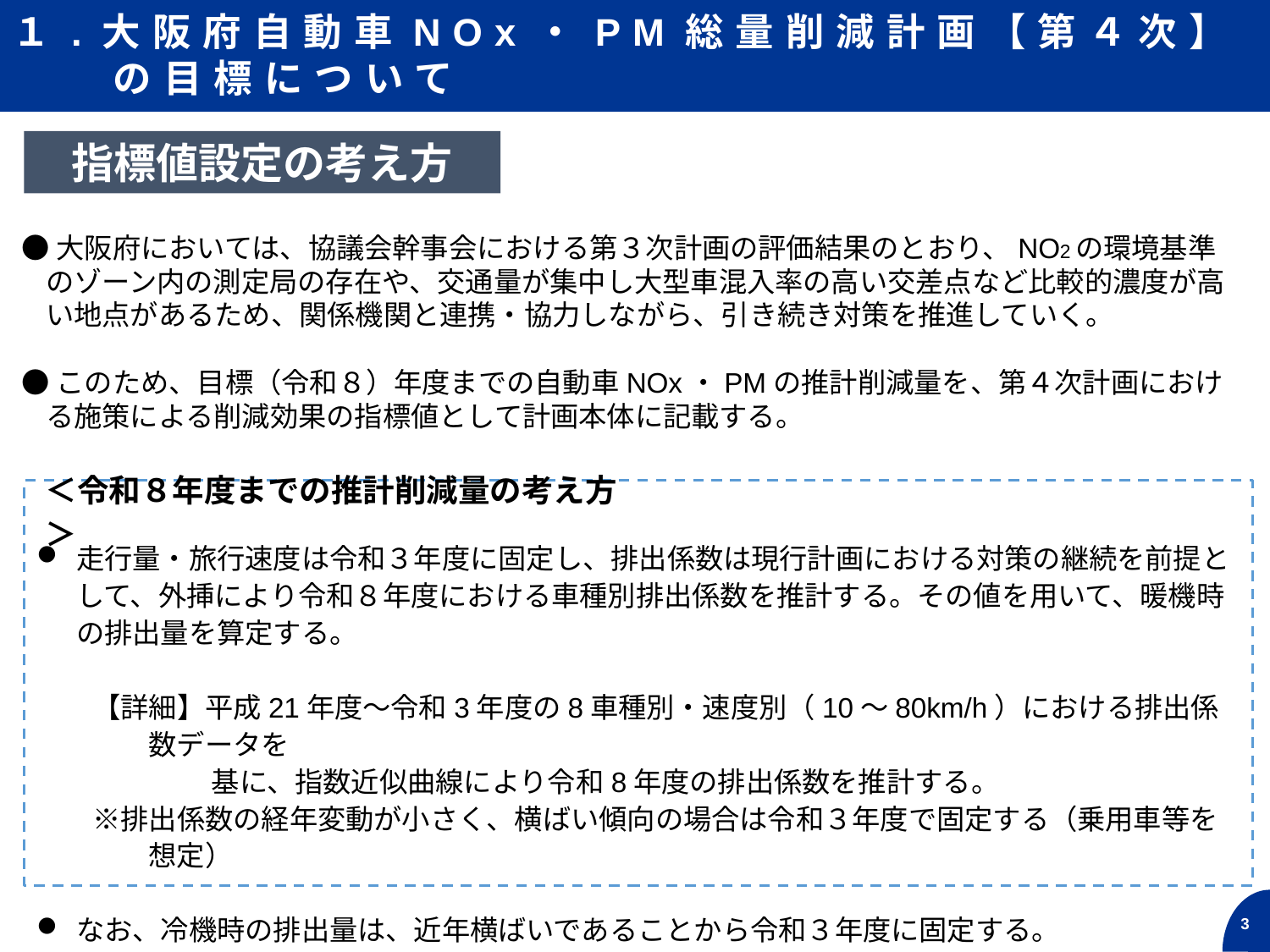

１.大阪府自動車NOx・PM総量削減計画【第４次】
　　の目標について
指標値設定の考え方

●大阪府においては、協議会幹事会における第３次計画の評価結果のとおり、NO2の環境基準のゾーン内の測定局の存在や、交通量が集中し大型車混入率の高い交差点など比較的濃度が高い地点があるため、関係機関と連携・協力しながら、引き続き対策を推進していく。

●このため、目標（令和８）年度までの自動車NOx・PMの推計削減量を、第４次計画における施策による削減効果の指標値として計画本体に記載する。

＜令和８年度までの推計削減量の考え方＞
走行量・旅行速度は令和３年度に固定し、排出係数は現行計画における対策の継続を前提として、外挿により令和８年度における車種別排出係数を推計する。その値を用いて、暖機時の排出量を算定する。

　　【詳細】平成21年度～令和3年度の8車種別・速度別（10～80km/h）における排出係数データを
　　　　　　 基に、指数近似曲線により令和8年度の排出係数を推計する。
　　※排出係数の経年変動が小さく、横ばい傾向の場合は令和３年度で固定する（乗用車等を想定）

なお、冷機時の排出量は、近年横ばいであることから令和３年度に固定する。
（対策地域 NOx）R3 1,850トン　R2 1,900トン　R1 2,150トン　H30 2,070トン　H29　2,070トン